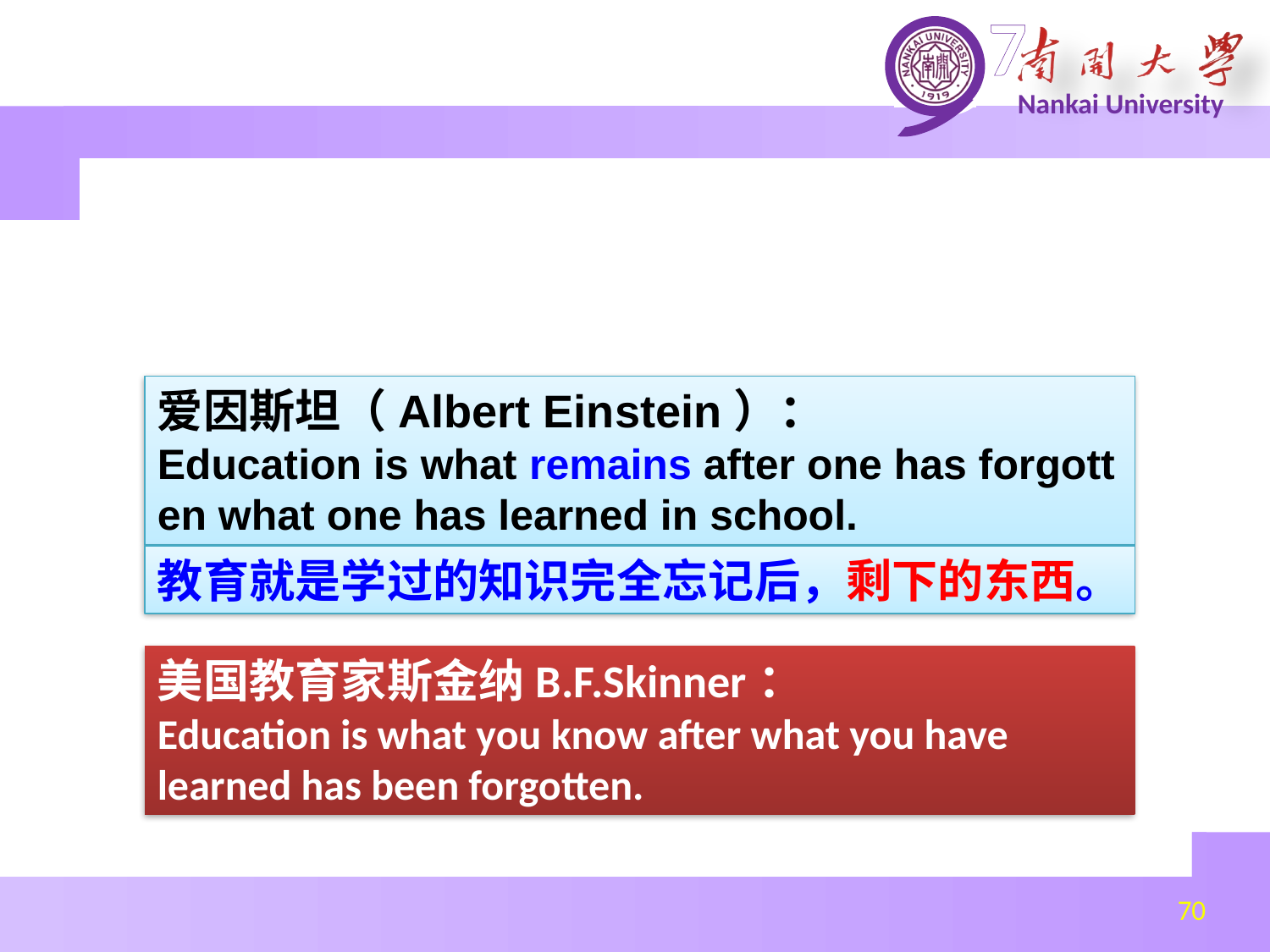

爱因斯坦（Albert Einstein）：Education is what remains after one has forgotten what one has learned in school.
教育就是学过的知识完全忘记后，剩下的东西。
美国教育家斯金纳B.F.Skinner：
Education is what you know after what you have learned has been forgotten.